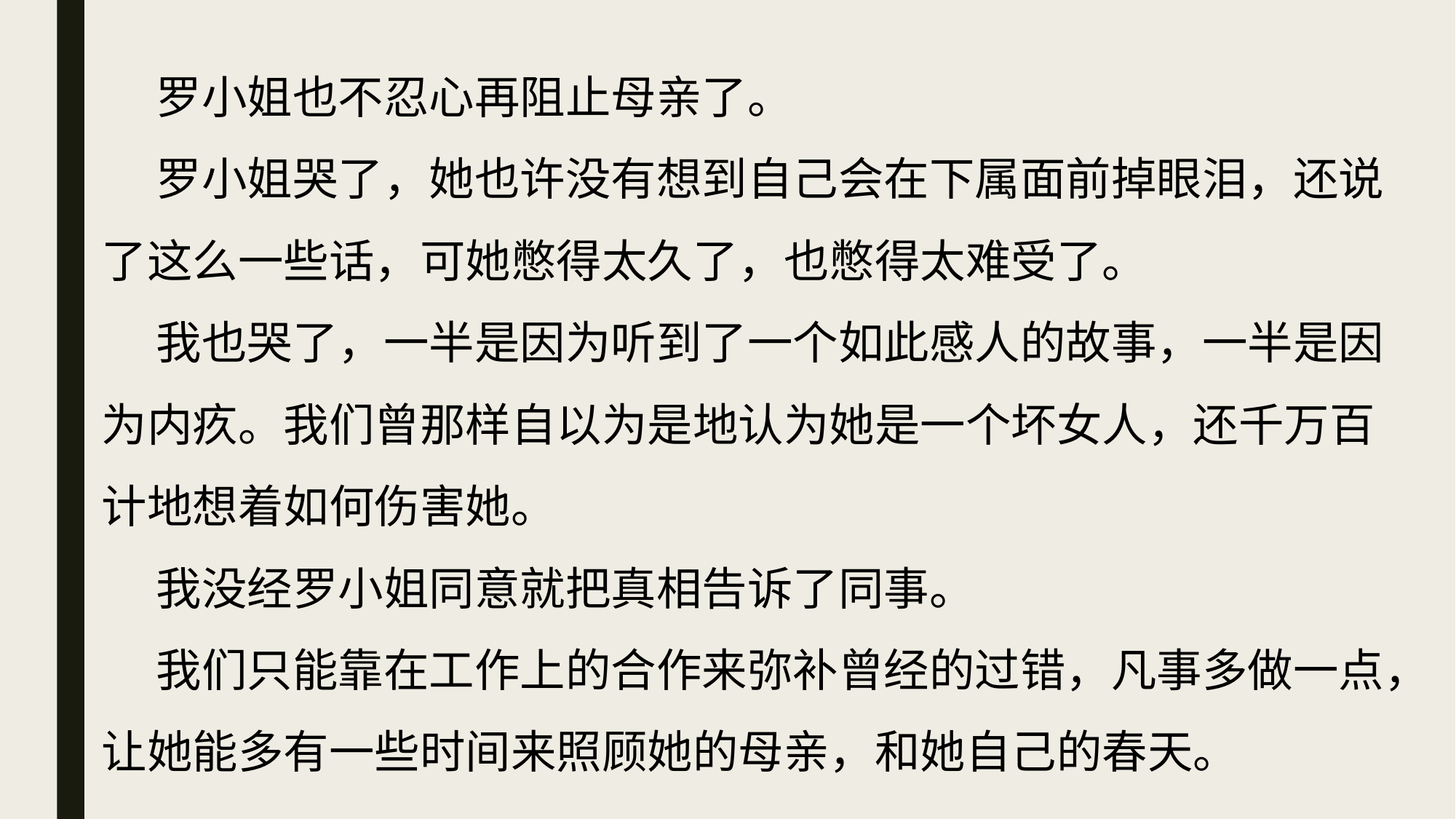

罗小姐也不忍心再阻止母亲了。
罗小姐哭了，她也许没有想到自己会在下属面前掉眼泪，还说了这么一些话，可她憋得太久了，也憋得太难受了。
我也哭了，一半是因为听到了一个如此感人的故事，一半是因为内疚。我们曾那样自以为是地认为她是一个坏女人，还千万百计地想着如何伤害她。
我没经罗小姐同意就把真相告诉了同事。
我们只能靠在工作上的合作来弥补曾经的过错，凡事多做一点，让她能多有一些时间来照顾她的母亲，和她自己的春天。